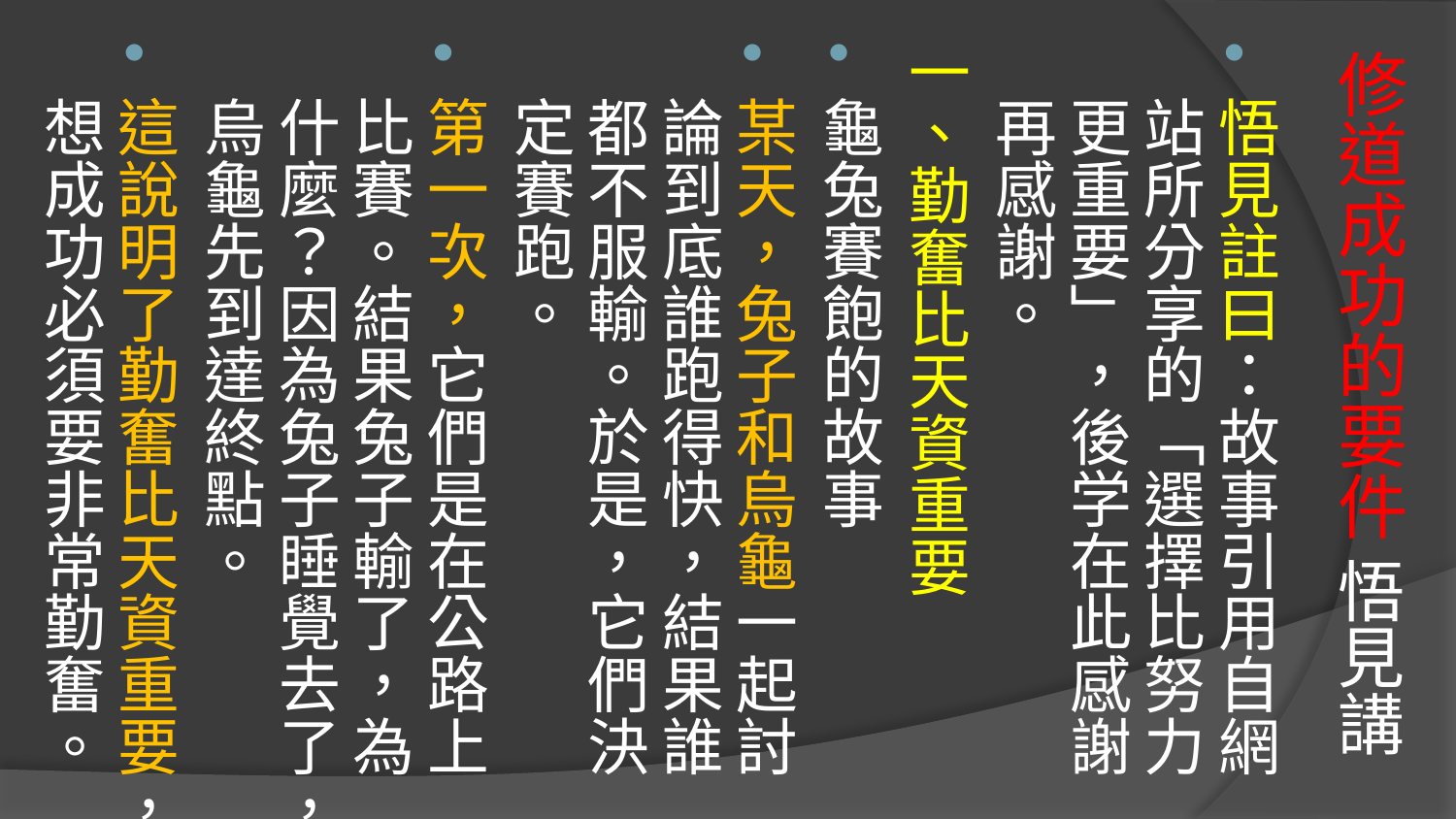

# 修道成功的要件 悟見講
悟見註曰：故事引用自網站所分享的「選擇比努力更重要」，後学在此感謝再感謝。
一、勤奮比天資重要
龜兔賽飽的故事
某天，兔子和烏龜一起討論到底誰跑得快，結果誰都不服輸。於是，它們決定賽跑。
第一次，它們是在公路上比賽。結果兔子輸了，為什麼？因為兔子睡覺去了，烏龜先到達終點。
這說明了勤奮比天資重要，想成功必須要非常勤奮。